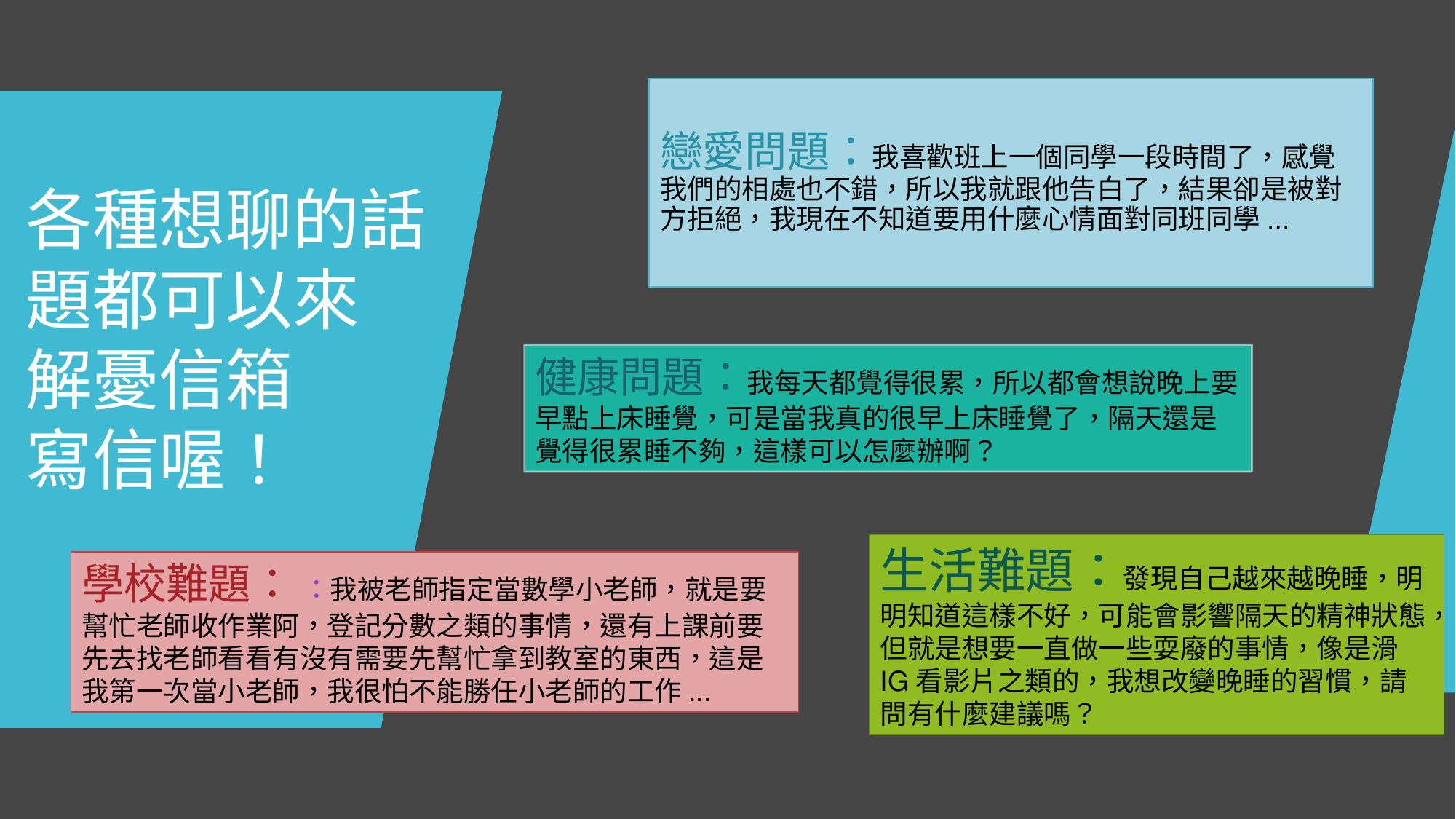

戀愛問題：我喜歡班上一個同學一段時間了，感覺我們的相處也不錯，所以我就跟他告白了，結果卻是被對方拒絕，我現在不知道要用什麼心情面對同班同學...

各種想聊的話題都可以來
解憂信箱
寫信喔！
健康問題：我每天都覺得很累，所以都會想說晚上要早點上床睡覺，可是當我真的很早上床睡覺了，隔天還是覺得很累睡不夠，這樣可以怎麼辦啊？
生活難題：發現自己越來越晚睡，明明知道這樣不好，可能會影響隔天的精神狀態，但就是想要一直做一些耍廢的事情，像是滑IG看影片之類的，我想改變晚睡的習慣，請問有什麼建議嗎？
學校難題： ：我被老師指定當數學小老師，就是要幫忙老師收作業阿，登記分數之類的事情，還有上課前要先去找老師看看有沒有需要先幫忙拿到教室的東西，這是我第一次當小老師，我很怕不能勝任小老師的工作...